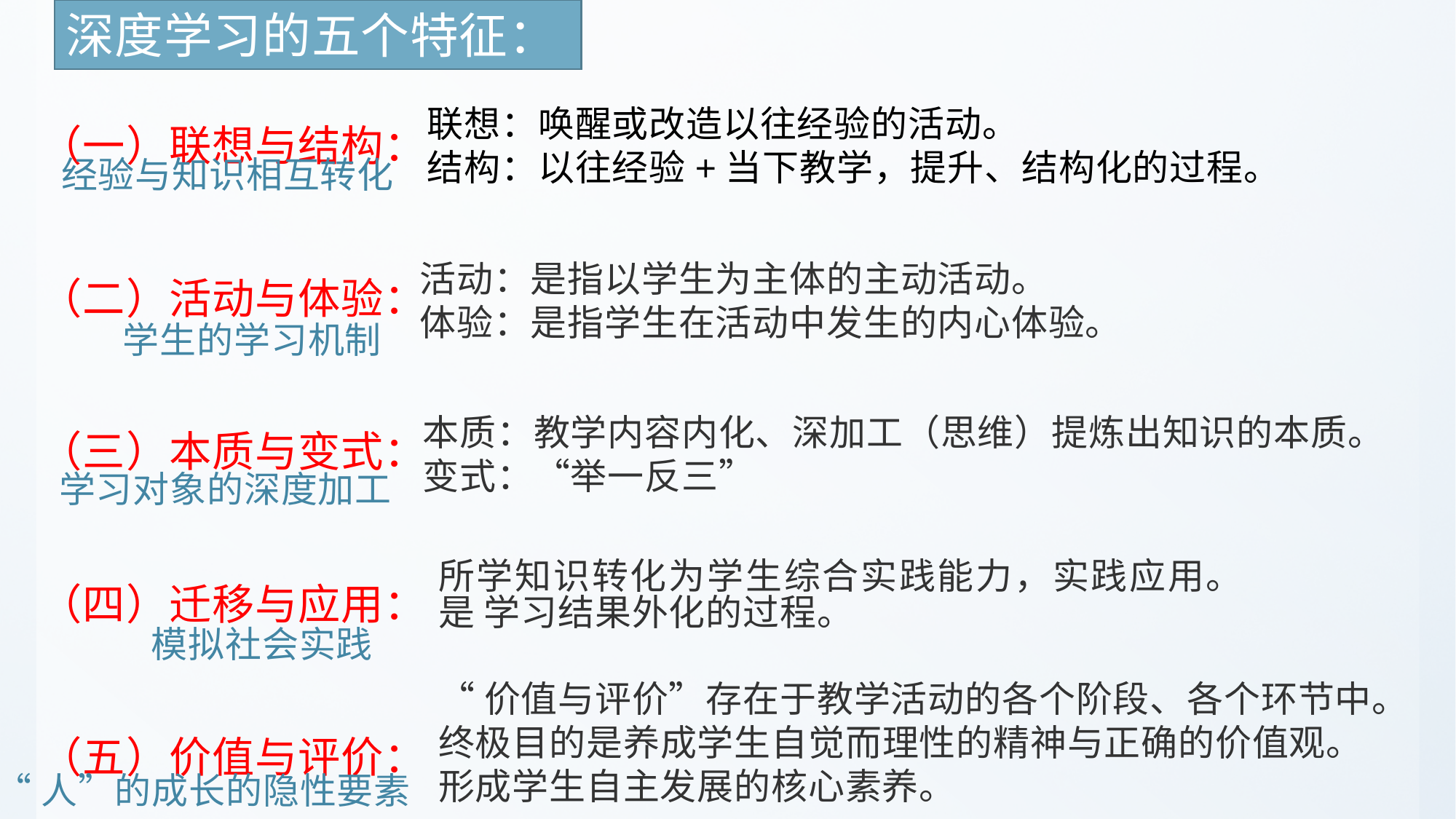

深度学习的五个特征：
（一）联想与结构：
（二）活动与体验：
（三）本质与变式：
（四）迁移与应用：
（五）价值与评价：
联想：唤醒或改造以往经验的活动。
结构：以往经验+当下教学，提升、结构化的过程。
经验与知识相互转化
活动：是指以学生为主体的主动活动。
体验：是指学生在活动中发生的内心体验。
学生的学习机制
本质：教学内容内化、深加工（思维）提炼出知识的本质。
变式：“举一反三”
学习对象的深度加工
所学知识转化为学生综合实践能力，实践应用。是 学习结果外化的过程。
模拟社会实践
“价值与评价”存在于教学活动的各个阶段、各个环节中。
终极目的是养成学生自觉而理性的精神与正确的价值观。
形成学生自主发展的核心素养。
“人”的成长的隐性要素